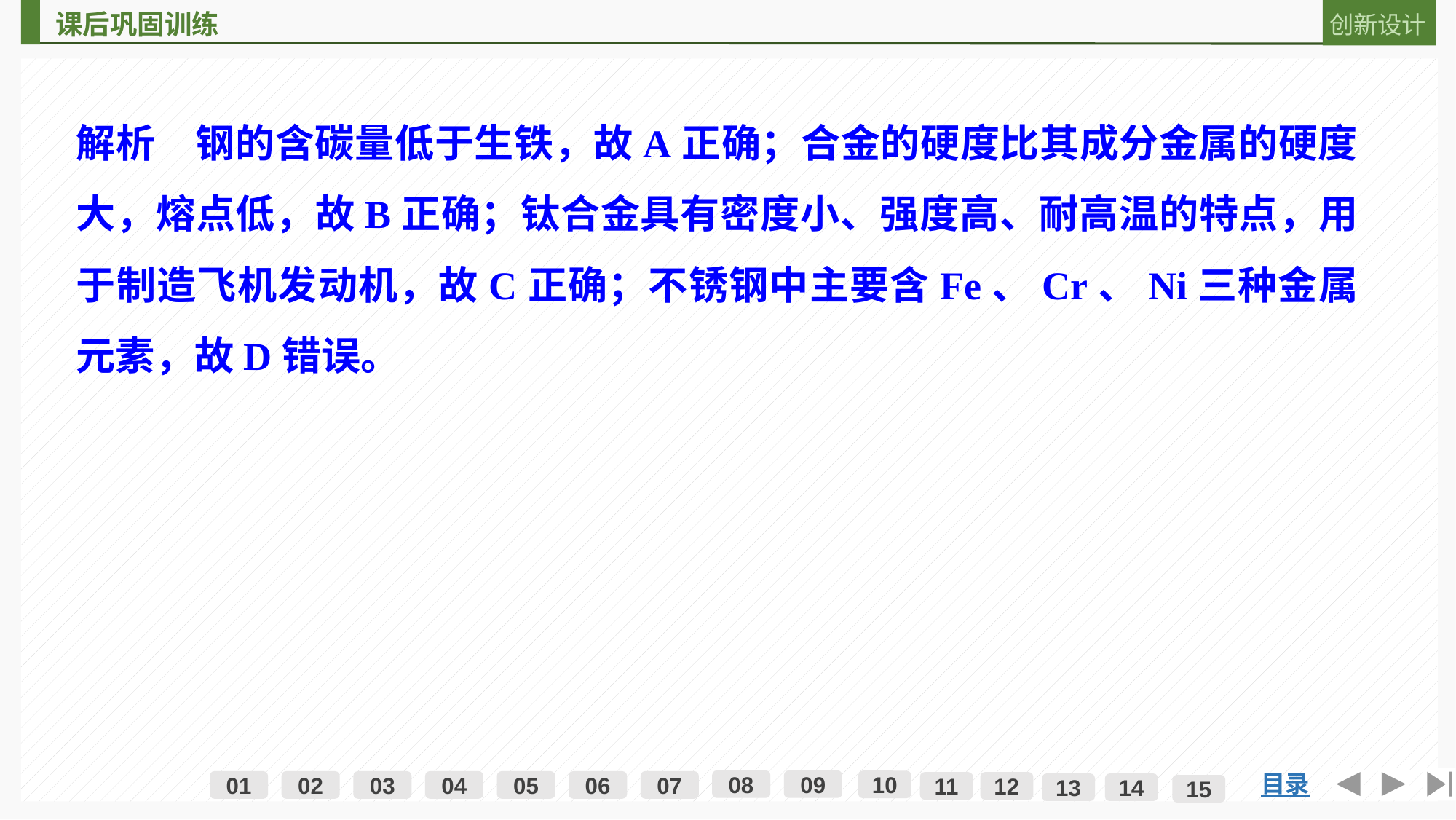

解析　钢的含碳量低于生铁，故A正确；合金的硬度比其成分金属的硬度大，熔点低，故B正确；钛合金具有密度小、强度高、耐高温的特点，用于制造飞机发动机，故C正确；不锈钢中主要含Fe、Cr、Ni三种金属元素，故D错误。